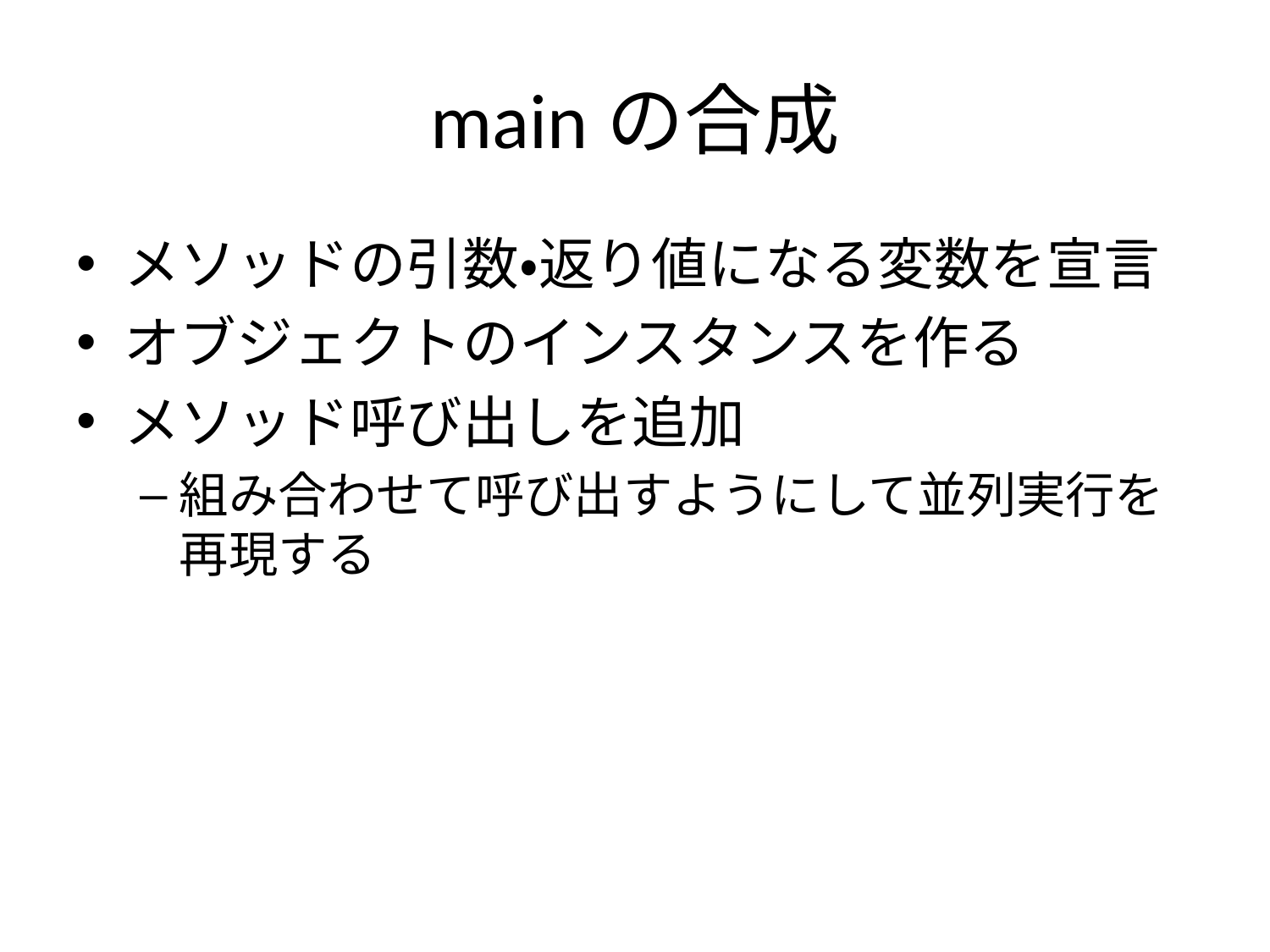

# mainの合成
メソッドの引数・返り値になる変数を宣言
オブジェクトのインスタンスを作る
メソッド呼び出しを追加
組み合わせて呼び出すようにして並列実行を
再現する